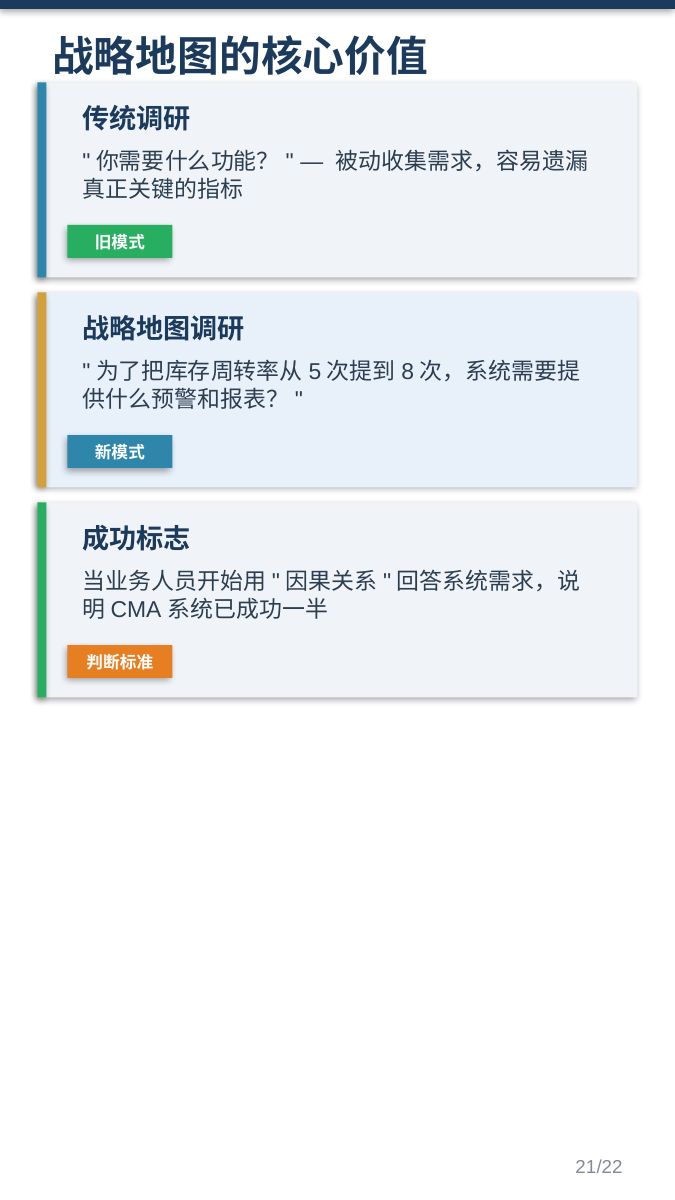

战略地图的核心价值

传统调研
"你需要什么功能？" — 被动收集需求，容易遗漏真正关键的指标

旧模式

战略地图调研
"为了把库存周转率从5次提到8次，系统需要提供什么预警和报表？"

新模式

成功标志
当业务人员开始用"因果关系"回答系统需求，说明CMA系统已成功一半

判断标准
21/22